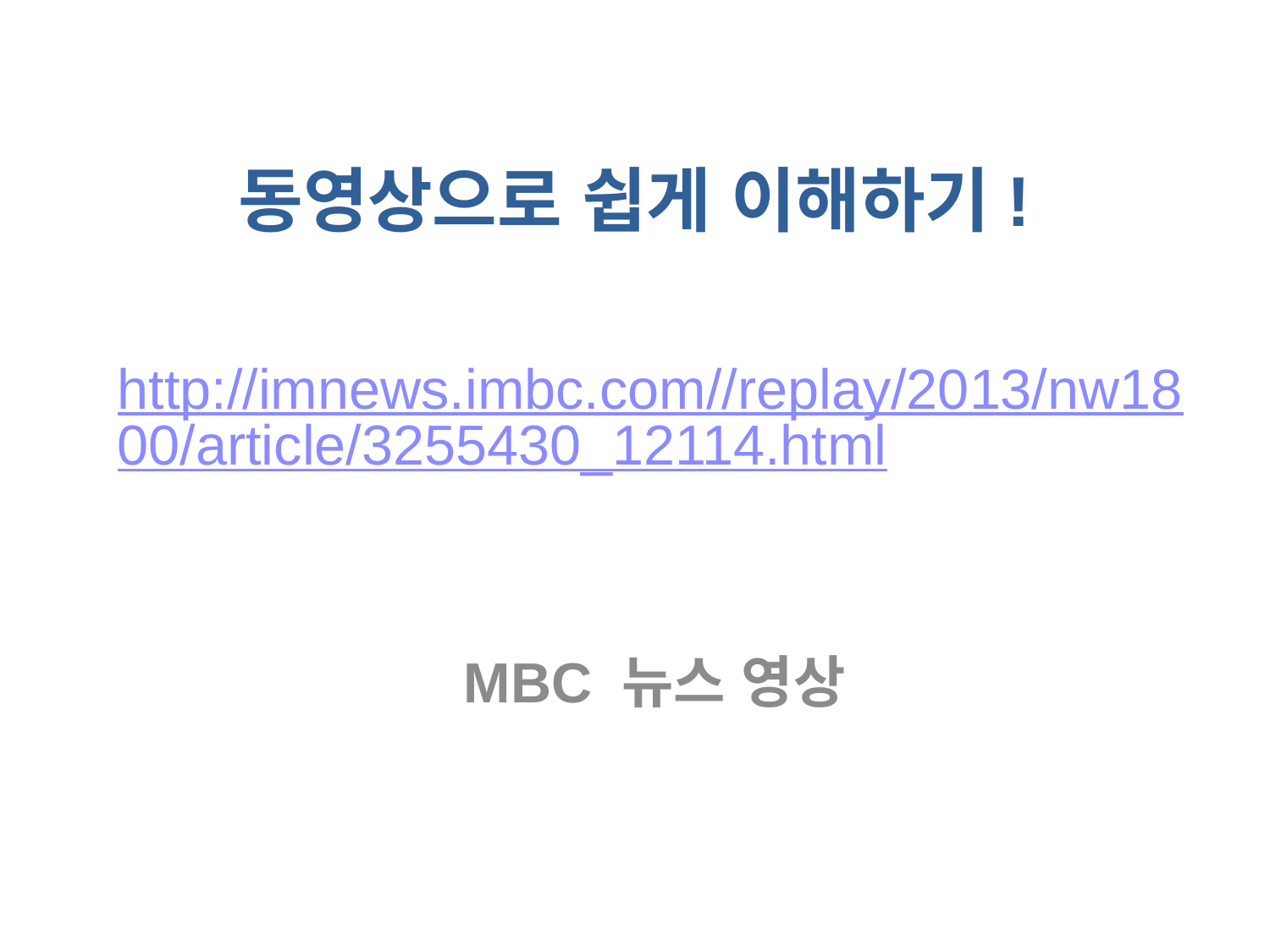

# 동영상으로 쉽게 이해하기!
http://imnews.imbc.com//replay/2013/nw1800/article/3255430_12114.html

MBC 뉴스 영상